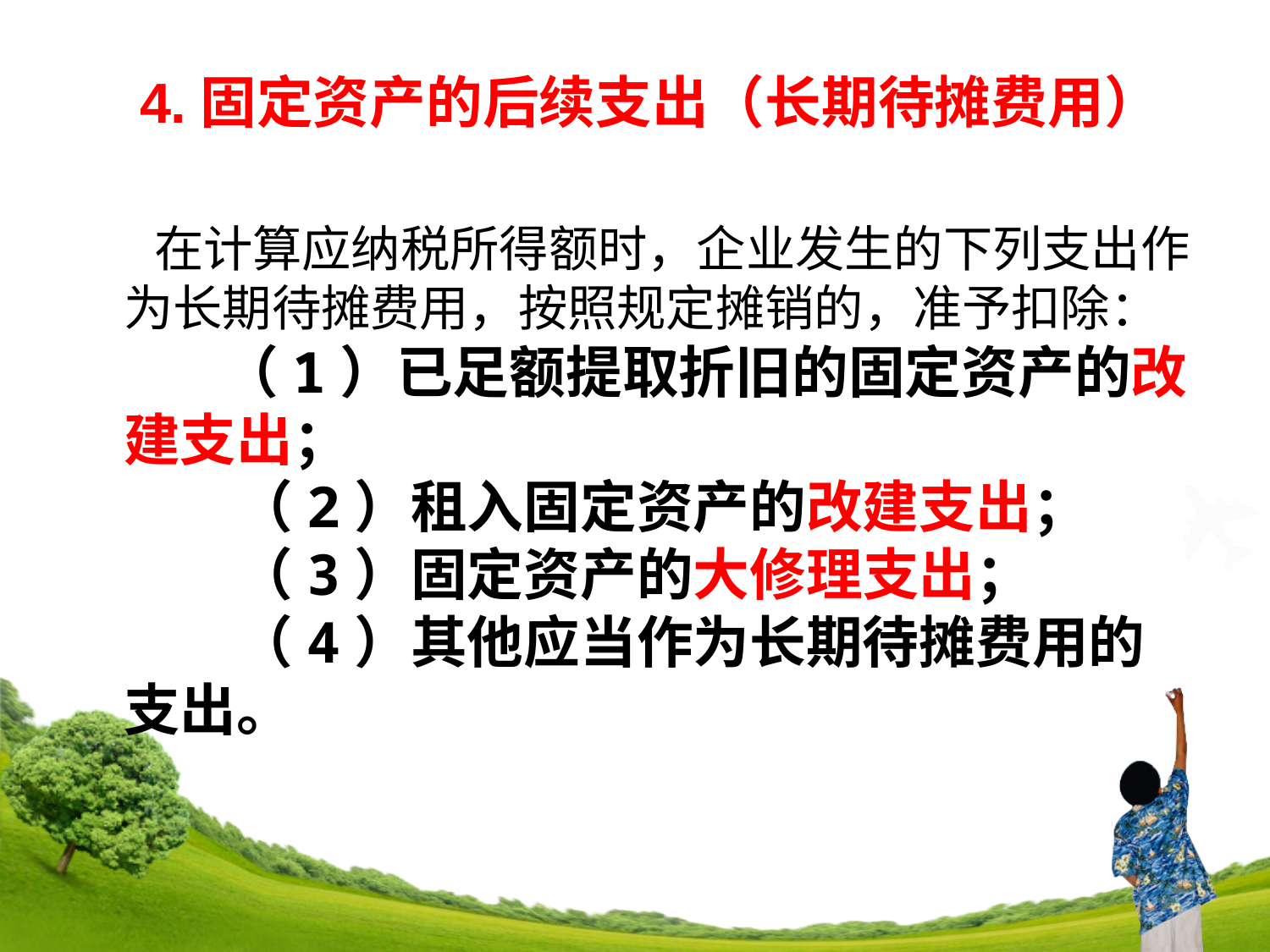

# 4.固定资产的后续支出（长期待摊费用）
      在计算应纳税所得额时，企业发生的下列支出作为长期待摊费用，按照规定摊销的，准予扣除：
　　（1）已足额提取折旧的固定资产的改建支出；
　　（2）租入固定资产的改建支出；
　　（3）固定资产的大修理支出；
　　（4）其他应当作为长期待摊费用的支出。